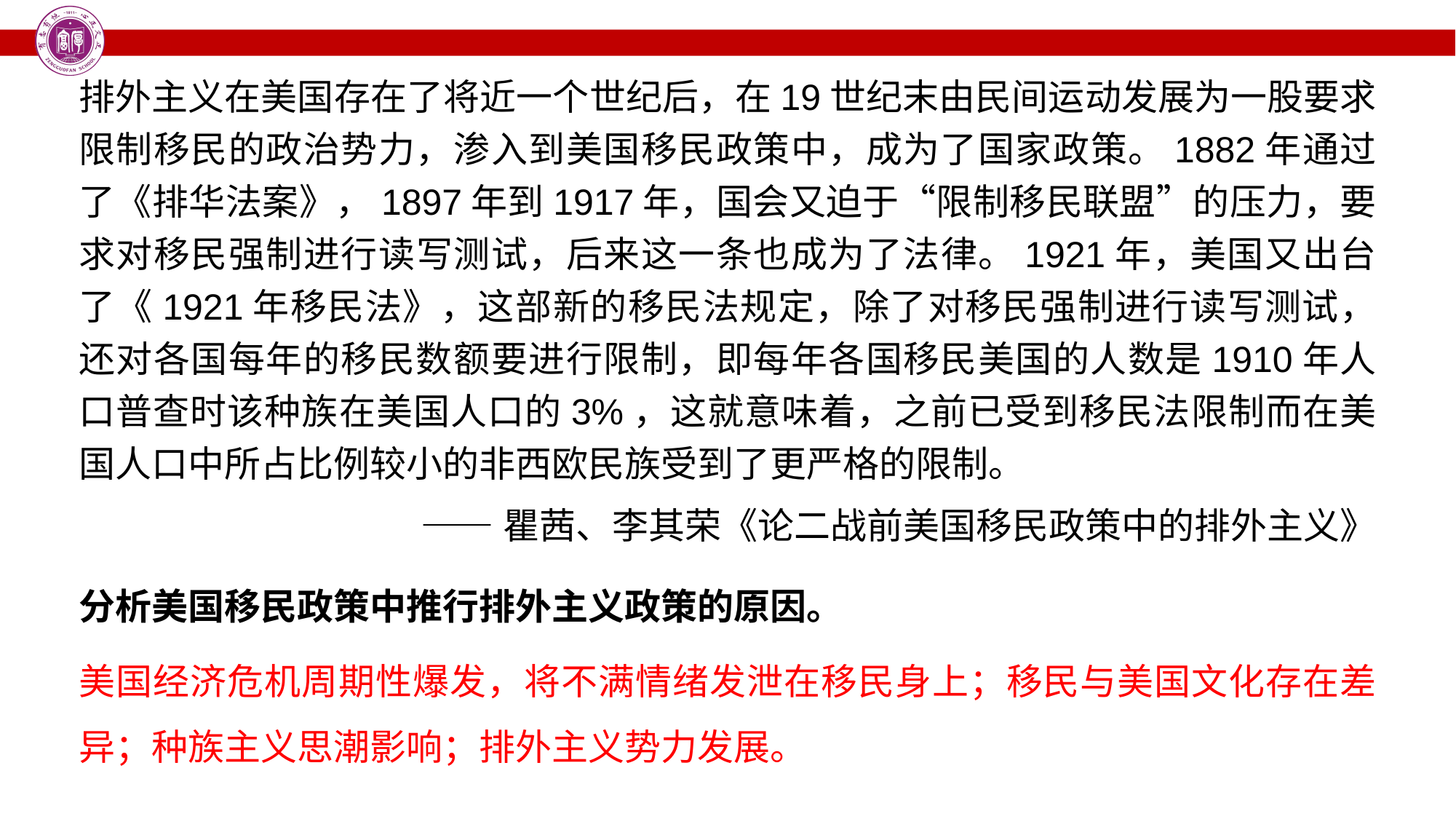

排外主义在美国存在了将近一个世纪后，在19世纪末由民间运动发展为一股要求限制移民的政治势力，渗入到美国移民政策中，成为了国家政策。1882年通过了《排华法案》，1897年到1917年，国会又迫于“限制移民联盟”的压力，要求对移民强制进行读写测试，后来这一条也成为了法律。1921年，美国又出台了《1921年移民法》，这部新的移民法规定，除了对移民强制进行读写测试，还对各国每年的移民数额要进行限制，即每年各国移民美国的人数是1910年人口普查时该种族在美国人口的3%，这就意味着，之前已受到移民法限制而在美国人口中所占比例较小的非西欧民族受到了更严格的限制。
              ——瞿茜、李其荣《论二战前美国移民政策中的排外主义》
分析美国移民政策中推行排外主义政策的原因。
美国经济危机周期性爆发，将不满情绪发泄在移民身上；移民与美国文化存在差异；种族主义思潮影响；排外主义势力发展。